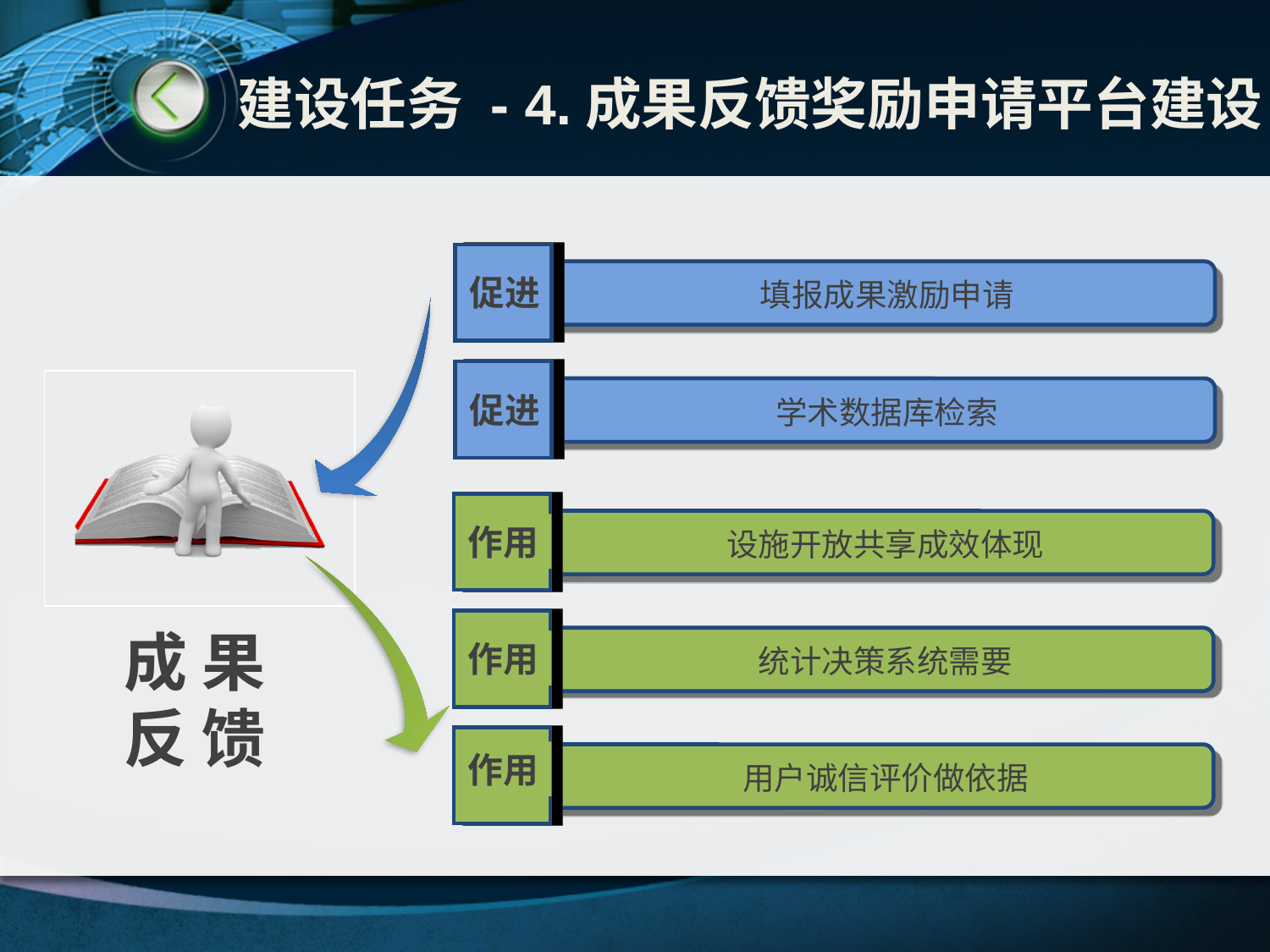

建设任务 - 4.成果反馈奖励申请平台建设

促进
填报成果激励申请

促进
学术数据库检索

作用
设施开放共享成效体现

成 果
反 馈

作用
统计决策系统需要

作用

用户诚信评价做依据